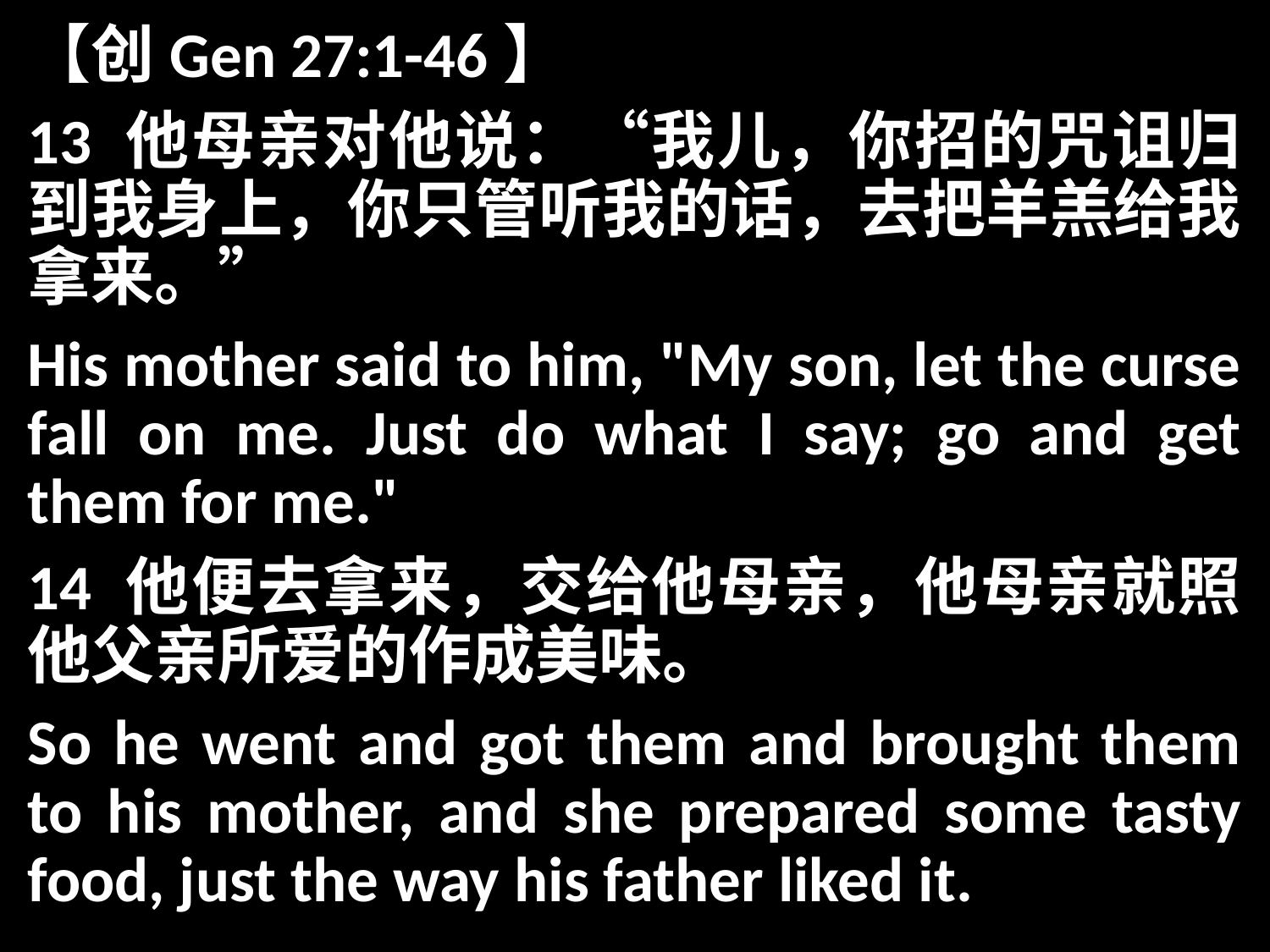

【创Gen 27:1-46】
13 他母亲对他说：“我儿，你招的咒诅归到我身上，你只管听我的话，去把羊羔给我拿来。”
His mother said to him, "My son, let the curse fall on me. Just do what I say; go and get them for me."
14 他便去拿来，交给他母亲，他母亲就照他父亲所爱的作成美味。
So he went and got them and brought them to his mother, and she prepared some tasty food, just the way his father liked it.